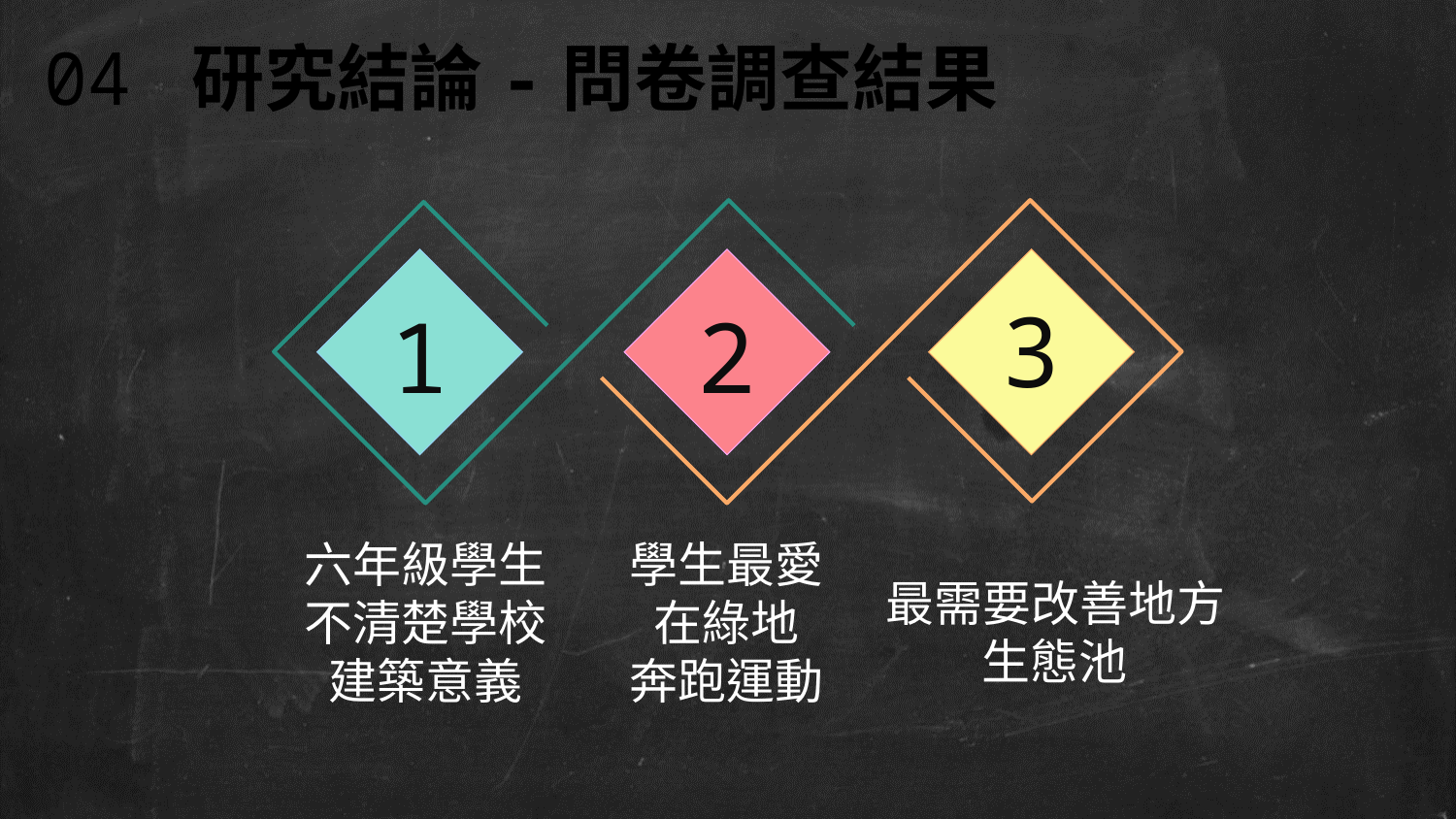

04 研究結論-問卷調查結果

1

3
2
六年級學生
不清楚學校建築意義
學生最愛
在綠地
奔跑運動
最需要改善地方
生態池